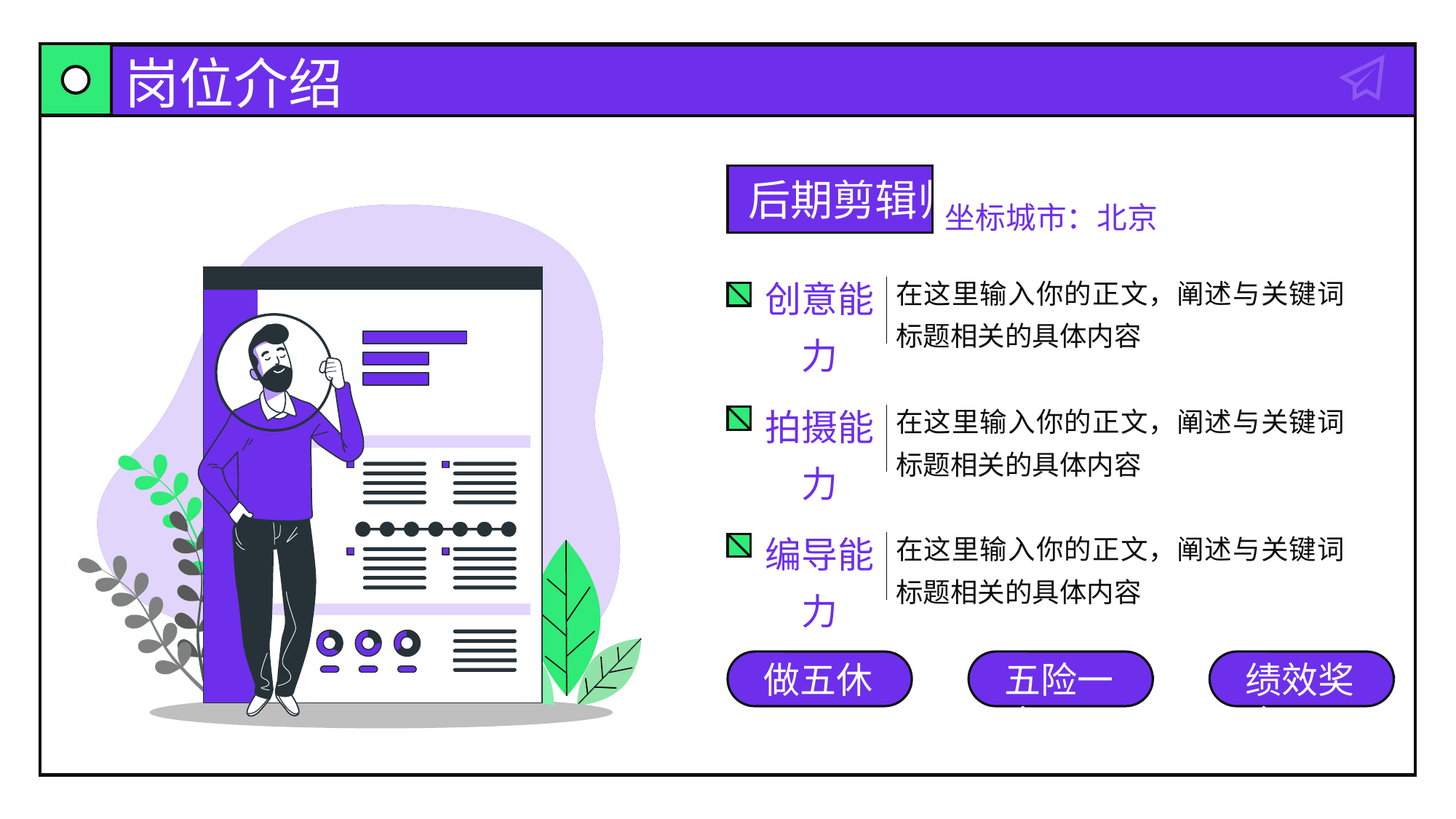

# 岗位介绍

后期剪辑师
坐标城市：北京

创意能力
在这里输入你的正文，阐述与关键词标题相关的具体内容

拍摄能力
在这里输入你的正文，阐述与关键词标题相关的具体内容

编导能力
在这里输入你的正文，阐述与关键词标题相关的具体内容

做五休二
五险一金
绩效奖金